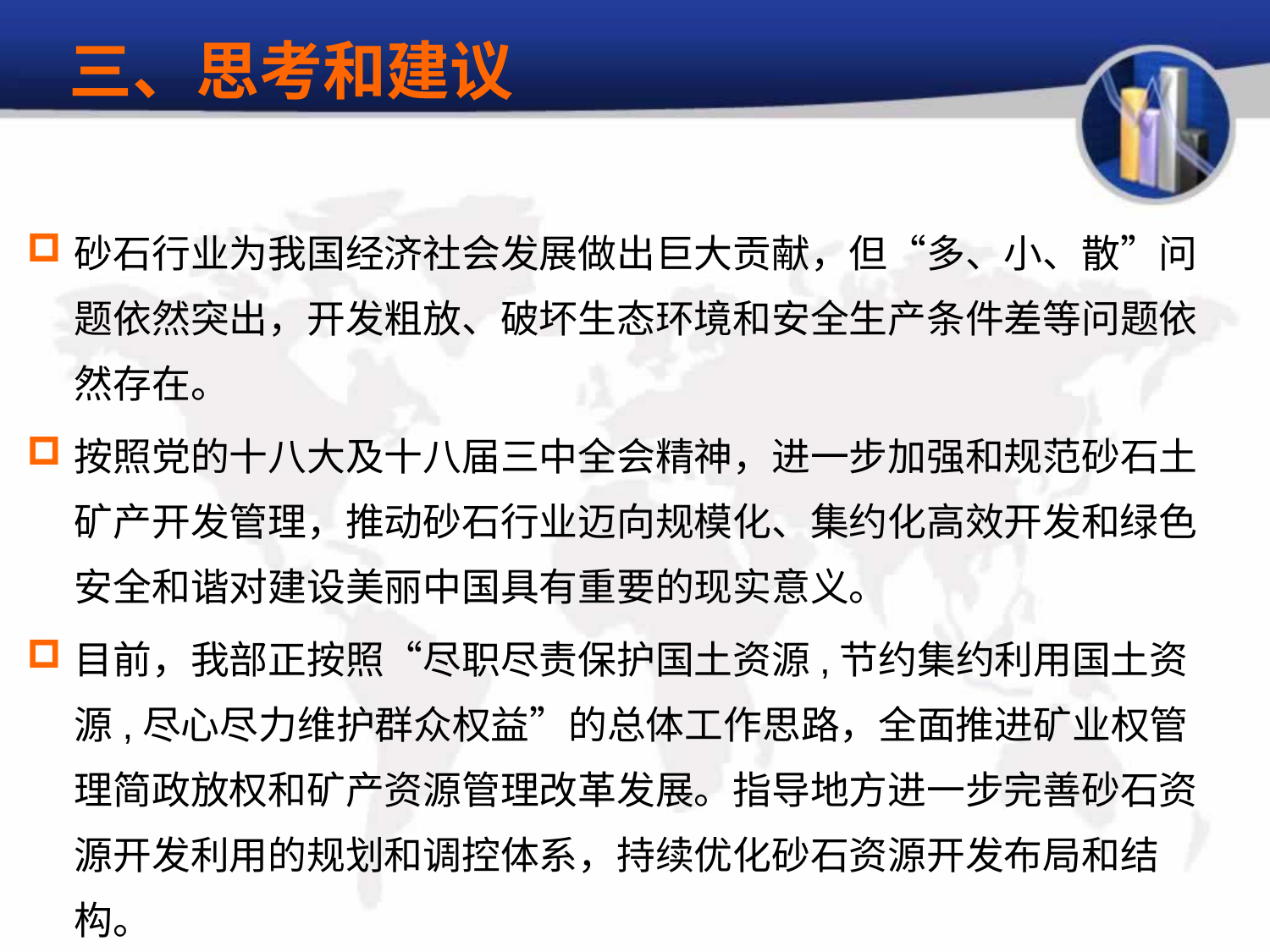

三、思考和建议
砂石行业为我国经济社会发展做出巨大贡献，但“多、小、散”问题依然突出，开发粗放、破坏生态环境和安全生产条件差等问题依然存在。
按照党的十八大及十八届三中全会精神，进一步加强和规范砂石土矿产开发管理，推动砂石行业迈向规模化、集约化高效开发和绿色安全和谐对建设美丽中国具有重要的现实意义。
目前，我部正按照“尽职尽责保护国土资源,节约集约利用国土资源,尽心尽力维护群众权益”的总体工作思路，全面推进矿业权管理简政放权和矿产资源管理改革发展。指导地方进一步完善砂石资源开发利用的规划和调控体系，持续优化砂石资源开发布局和结构。